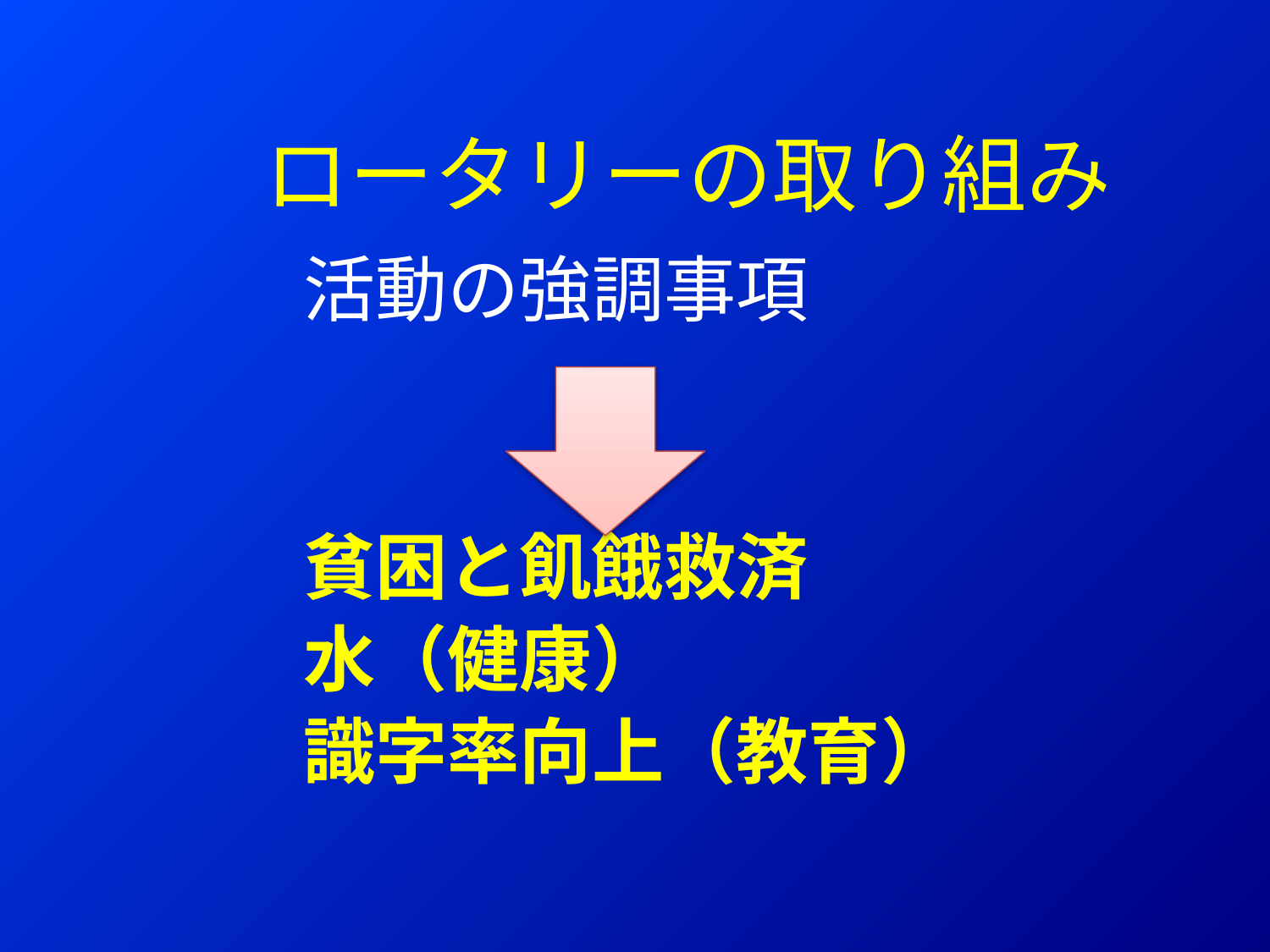

ロータリーの取り組み
　活動の強調事項

　貧困と飢餓救済
　水（健康）
　識字率向上（教育）